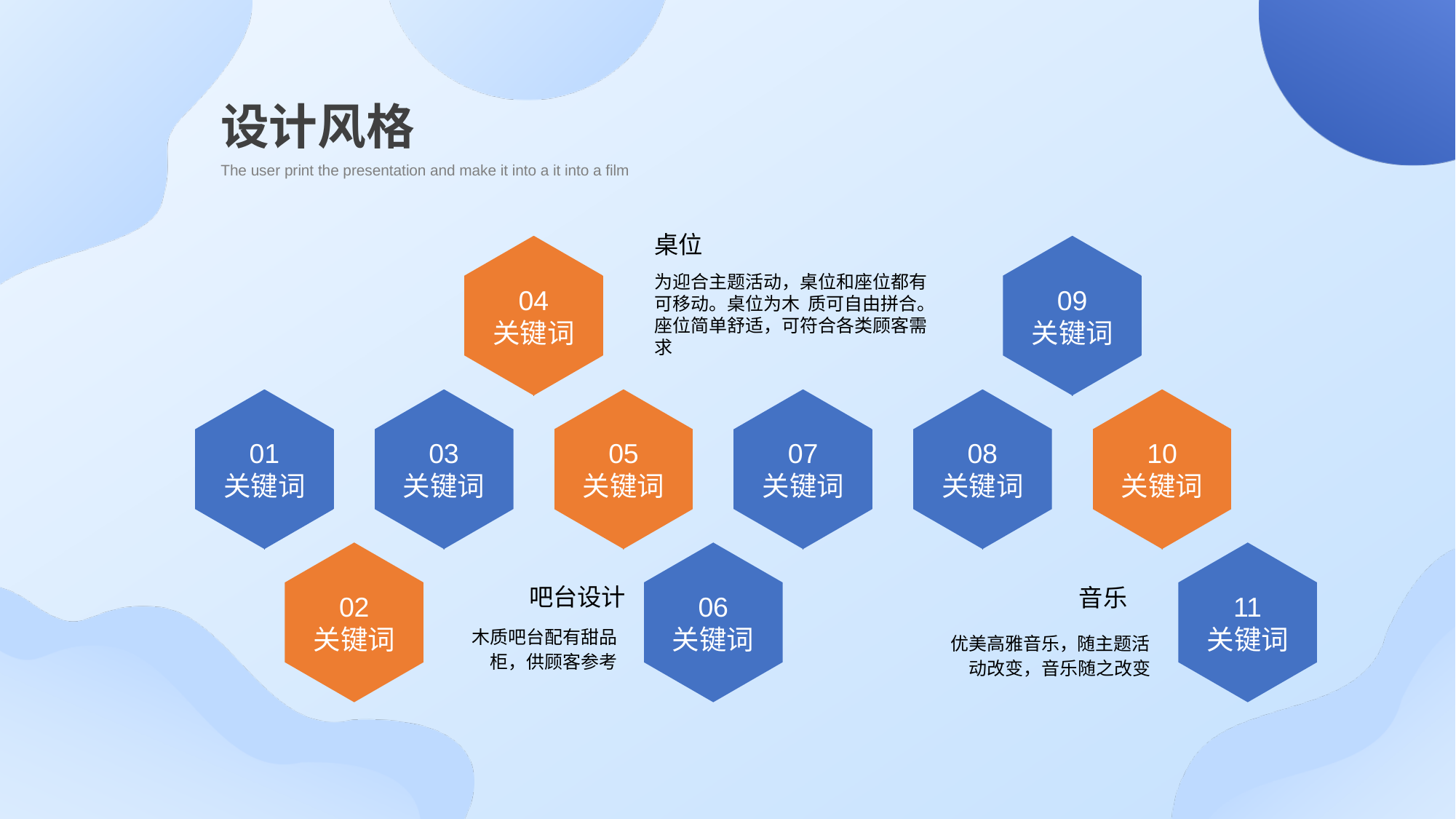

设计风格
The user print the presentation and make it into a it into a film
桌位
为迎合主题活动，桌位和座位都有可移动。桌位为木  质可自由拼合。座位简单舒适，可符合各类顾客需求
04
关键词
09
关键词
01
关键词
03
关键词
05
关键词
07
关键词
08
关键词
10
关键词
11
关键词
02
关键词
06
关键词
吧台设计
木质吧台配有甜品柜，供顾客参考
音乐
优美高雅音乐，随主题活动改变，音乐随之改变